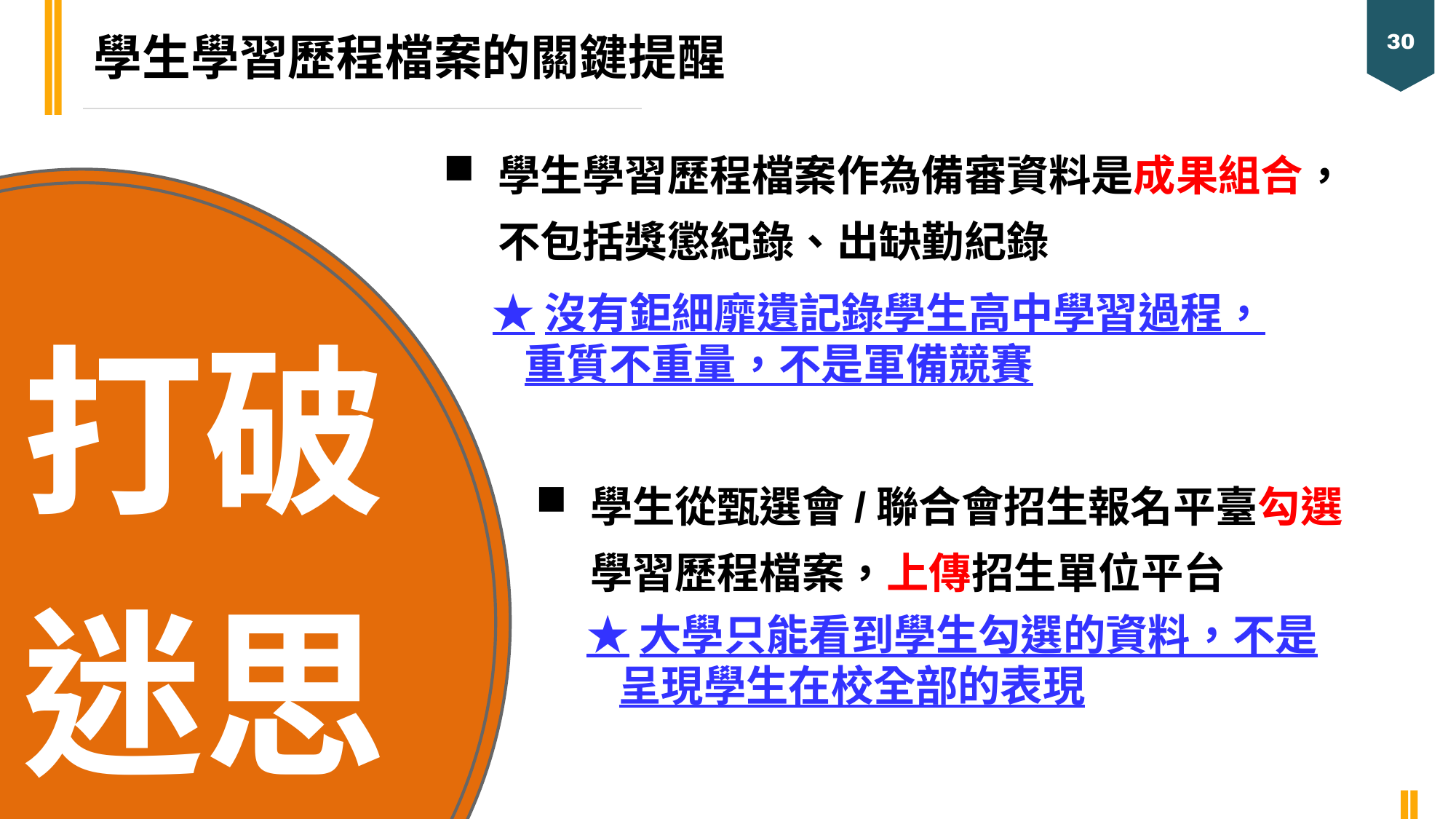

學生學習歷程檔案的關鍵提醒
學生學習歷程檔案作為備審資料是成果組合，
不包括獎懲紀錄、出缺勤紀錄

打破迷思
★沒有鉅細靡遺記錄學生高中學習過程，重質不重量，不是軍備競賽
學生從甄選會/聯合會招生報名平臺勾選
學習歷程檔案，上傳招生單位平台

★大學只能看到學生勾選的資料，不是呈現學生在校全部的表現